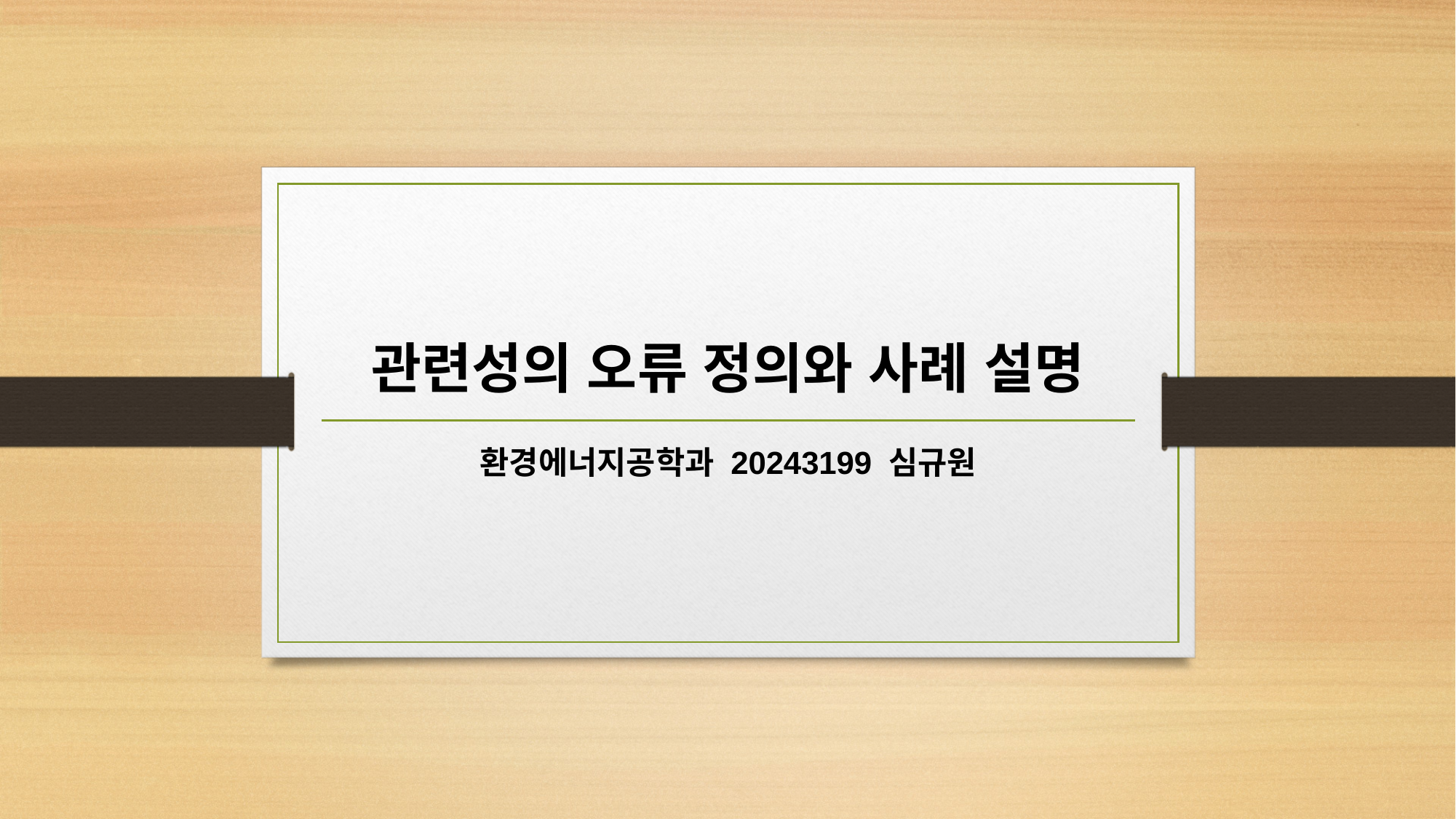

# 관련성의 오류 정의와 사례 설명
환경에너지공학과 20243199 심규원